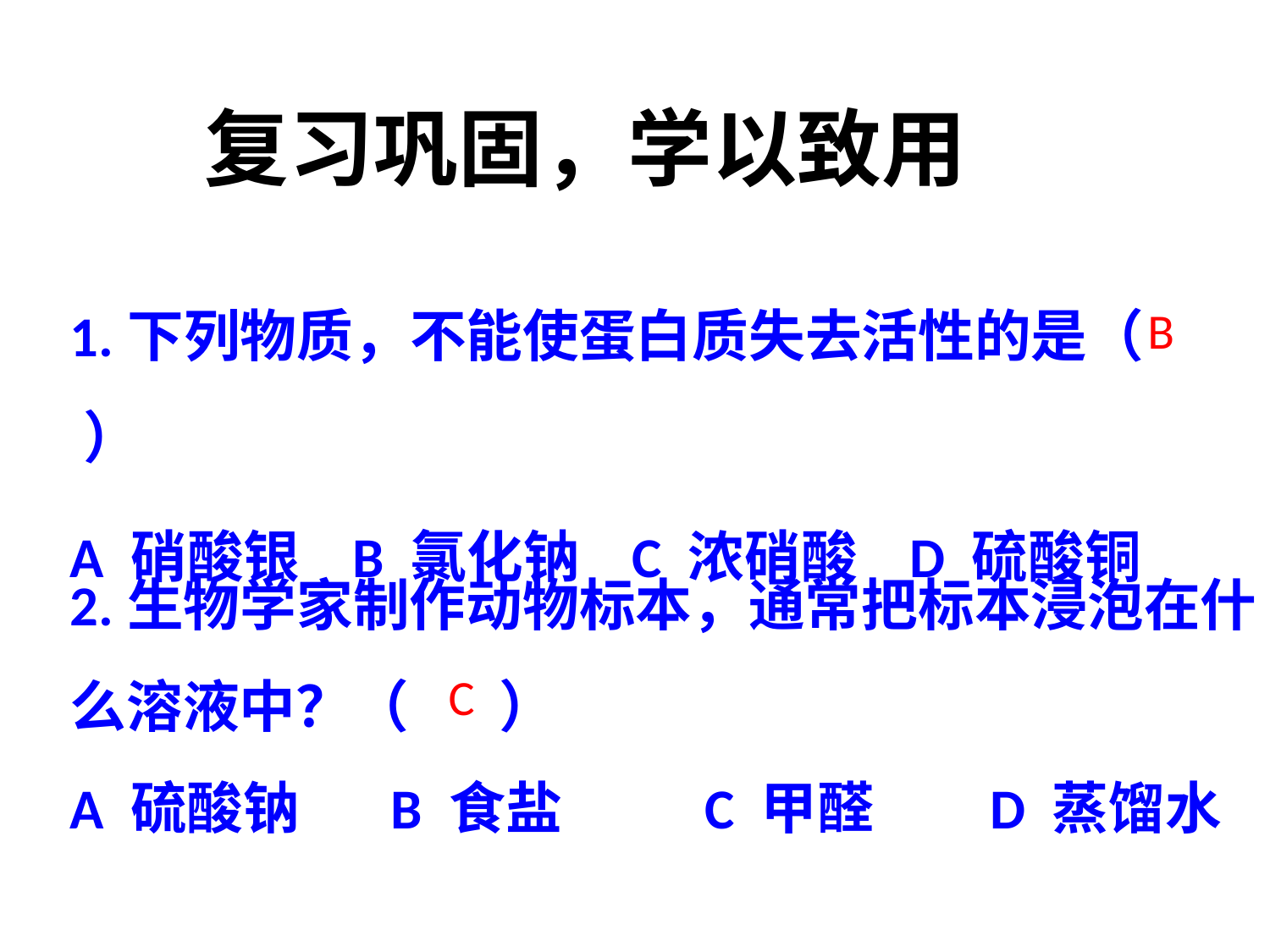

复习巩固，学以致用
1.下列物质，不能使蛋白质失去活性的是（    ）
A 硝酸银   B 氯化钠   C 浓硝酸   D 硫酸铜
B
2.生物学家制作动物标本，通常把标本浸泡在什么溶液中？（       ）
A 硫酸钠      B 食盐          C 甲醛        D 蒸馏水
C